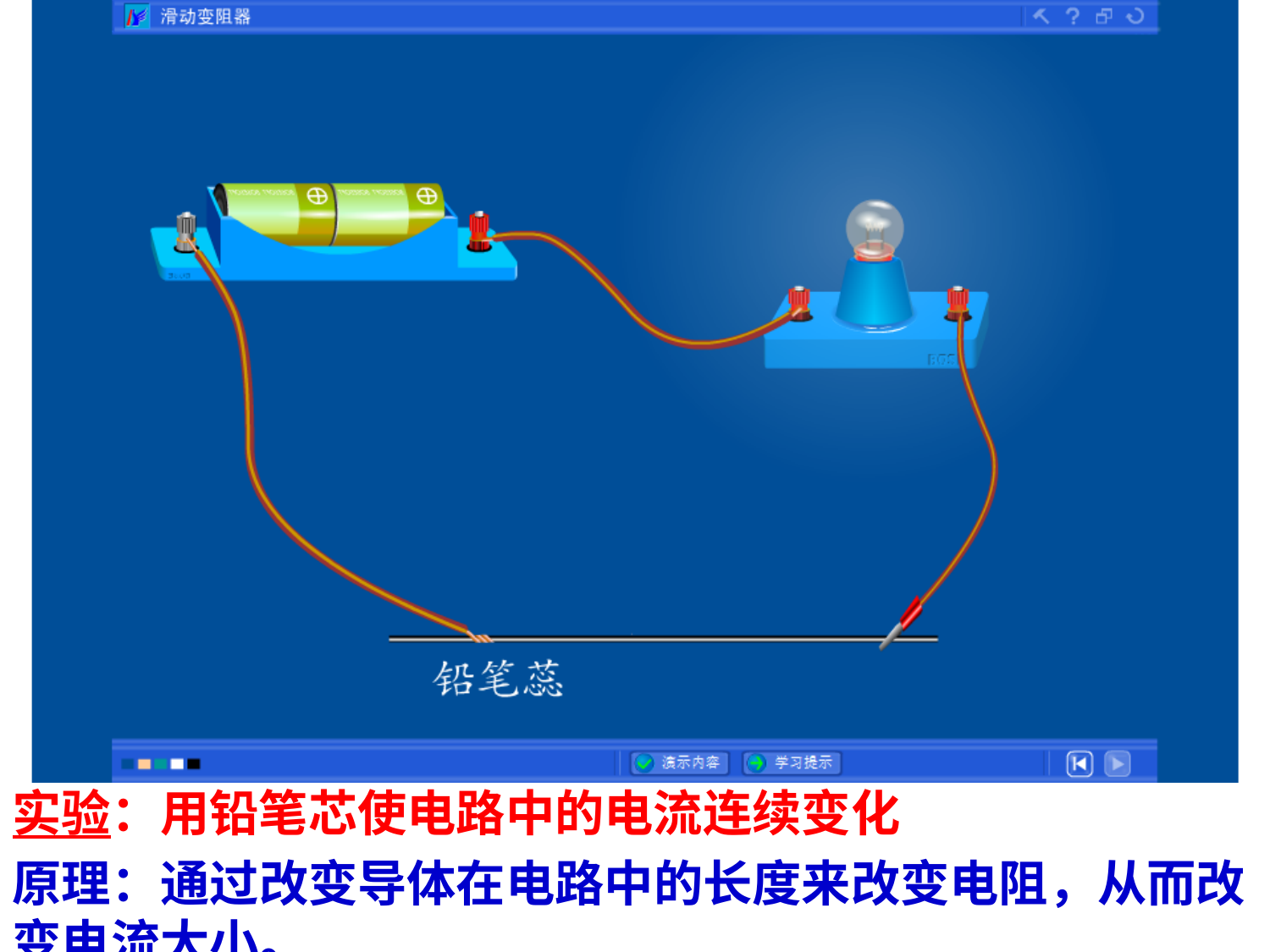

实验：用铅笔芯使电路中的电流连续变化
原理：通过改变导体在电路中的长度来改变电阻，从而改变电流大小。